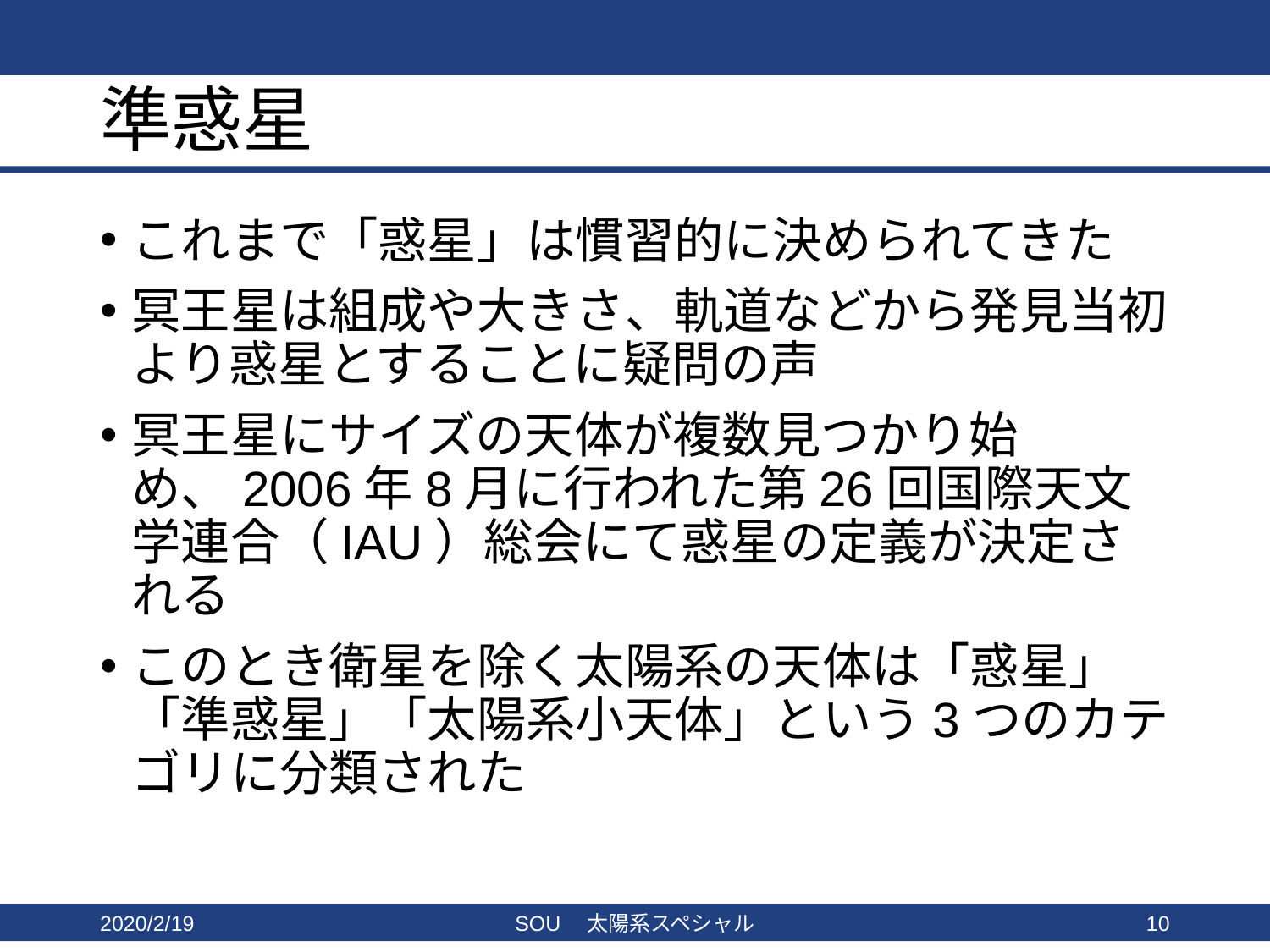

# 準惑星
これまで「惑星」は慣習的に決められてきた
冥王星は組成や大きさ、軌道などから発見当初より惑星とすることに疑問の声
冥王星にサイズの天体が複数見つかり始め、2006年8月に行われた第26回国際天文学連合（IAU）総会にて惑星の定義が決定される
このとき衛星を除く太陽系の天体は「惑星」「準惑星」「太陽系小天体」という3つのカテゴリに分類された

2020/2/19
SOU　太陽系スペシャル
10